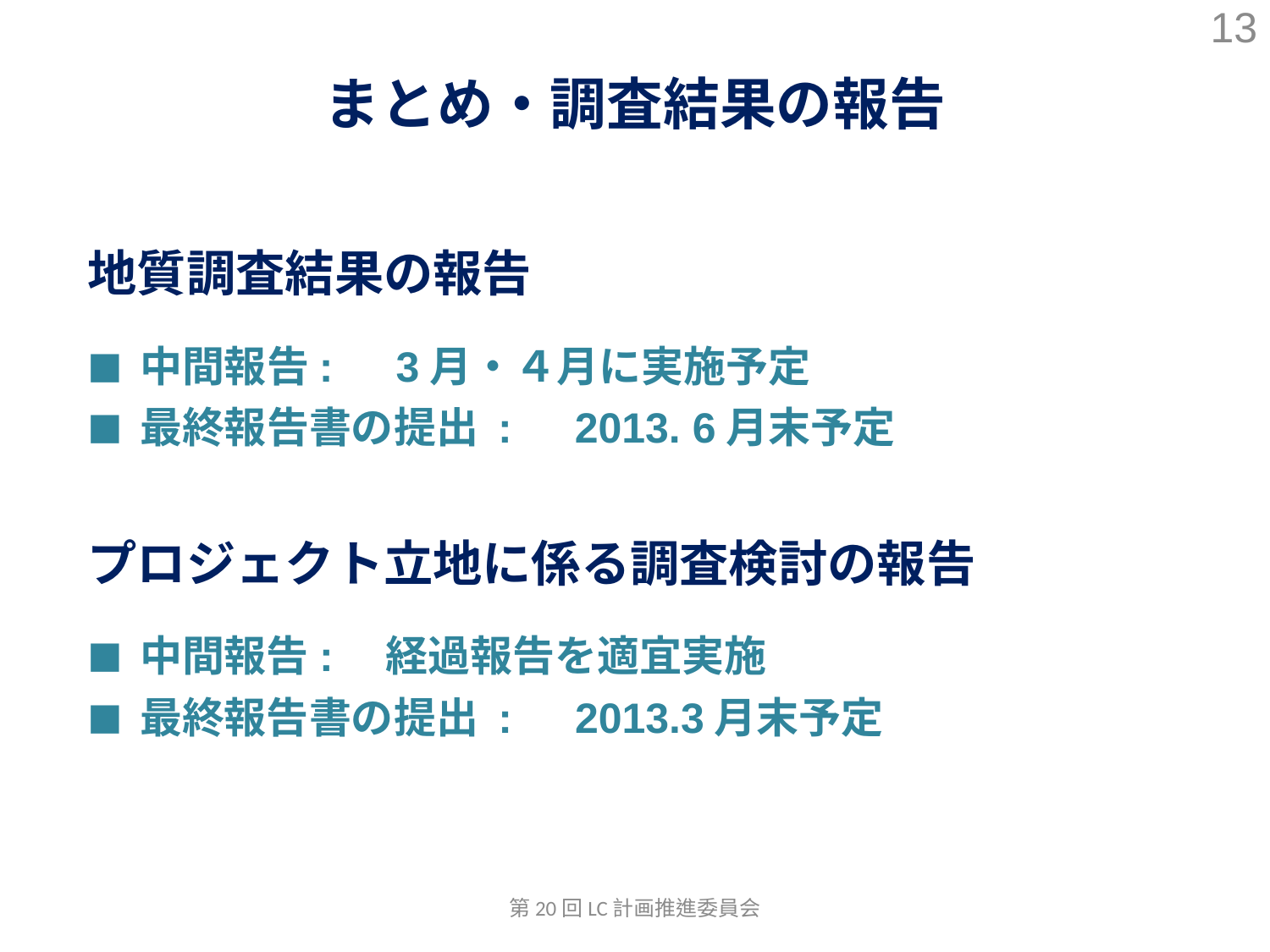

13
まとめ・調査結果の報告
地質調査結果の報告

■ 中間報告:　3月・４月に実施予定
■ 最終報告書の提出 :　2013. 6月末予定
プロジェクト立地に係る調査検討の報告

■ 中間報告:　経過報告を適宜実施
■ 最終報告書の提出 :　2013.3月末予定
第20回LC計画推進委員会